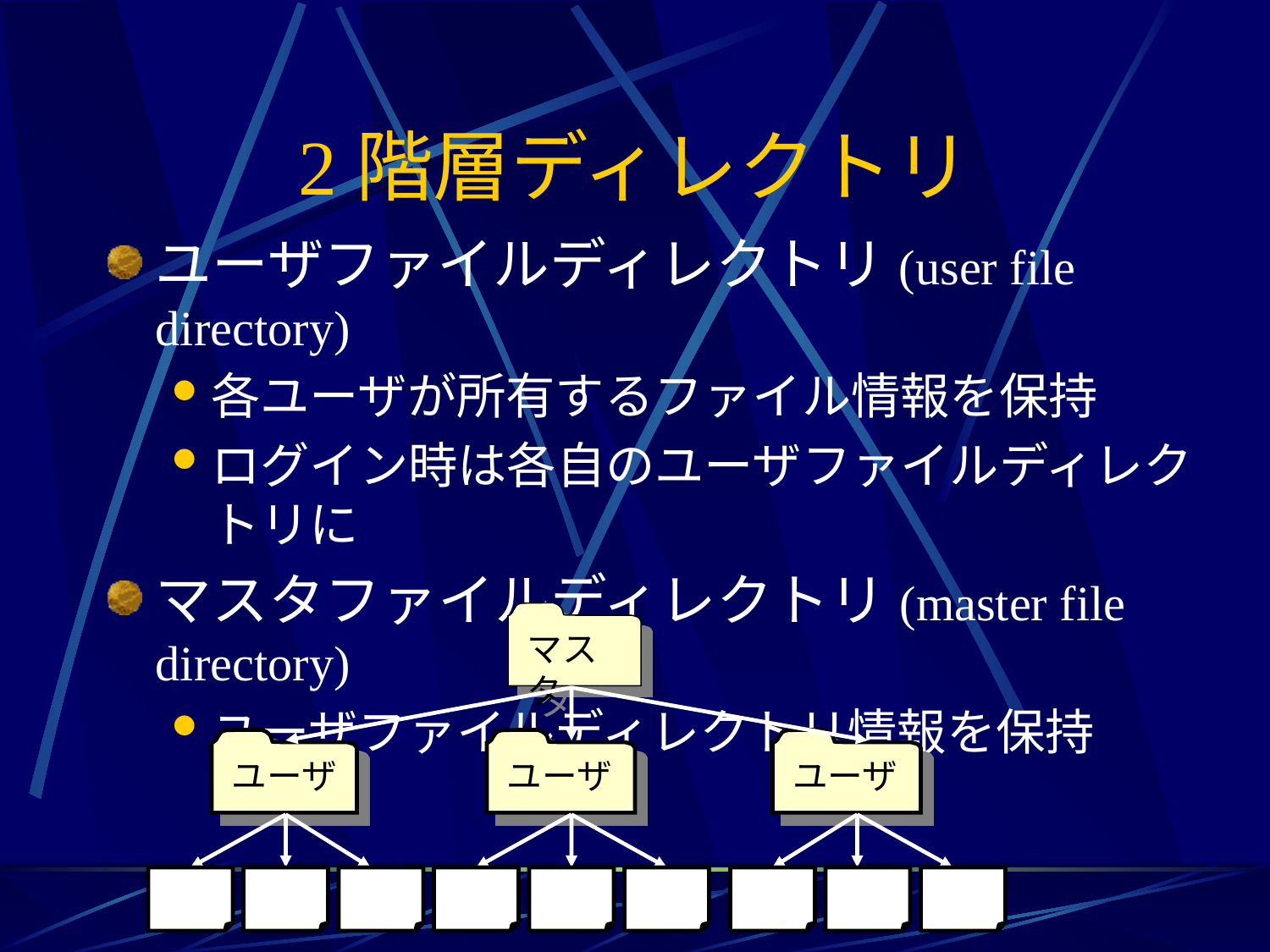

# 2階層ディレクトリ
ユーザファイルディレクトリ(user file directory)
各ユーザが所有するファイル情報を保持
ログイン時は各自のユーザファイルディレクトリに
マスタファイルディレクトリ(master file directory)
ユーザファイルディレクトリ情報を保持
マスタ

ユーザ
ユーザ
ユーザ